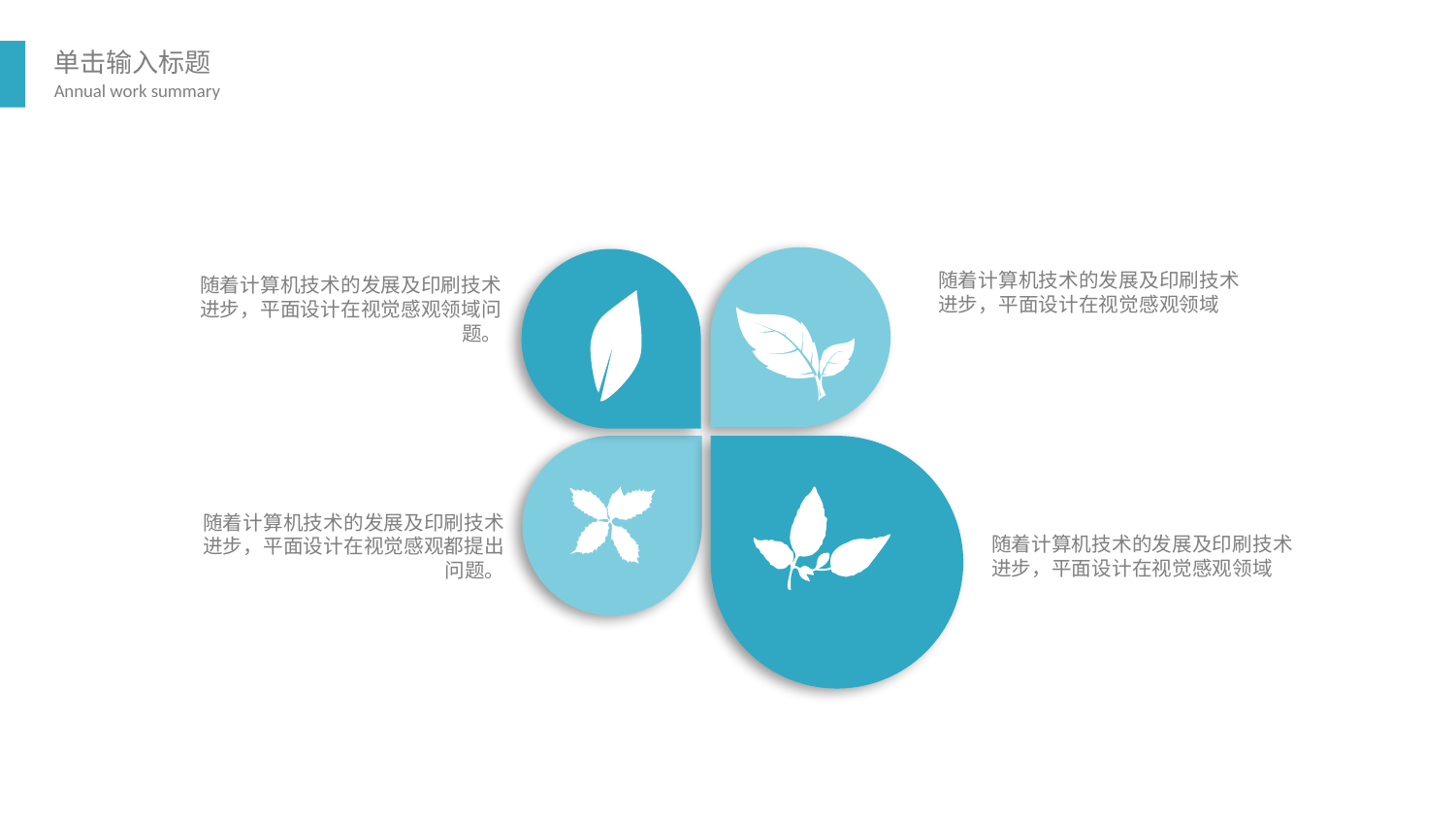

随着计算机技术的发展及印刷技术进步，平面设计在视觉感观领域
随着计算机技术的发展及印刷技术进步，平面设计在视觉感观领域问题。

随着计算机技术的发展及印刷技术进步，平面设计在视觉感观都提出问题。
随着计算机技术的发展及印刷技术进步，平面设计在视觉感观领域